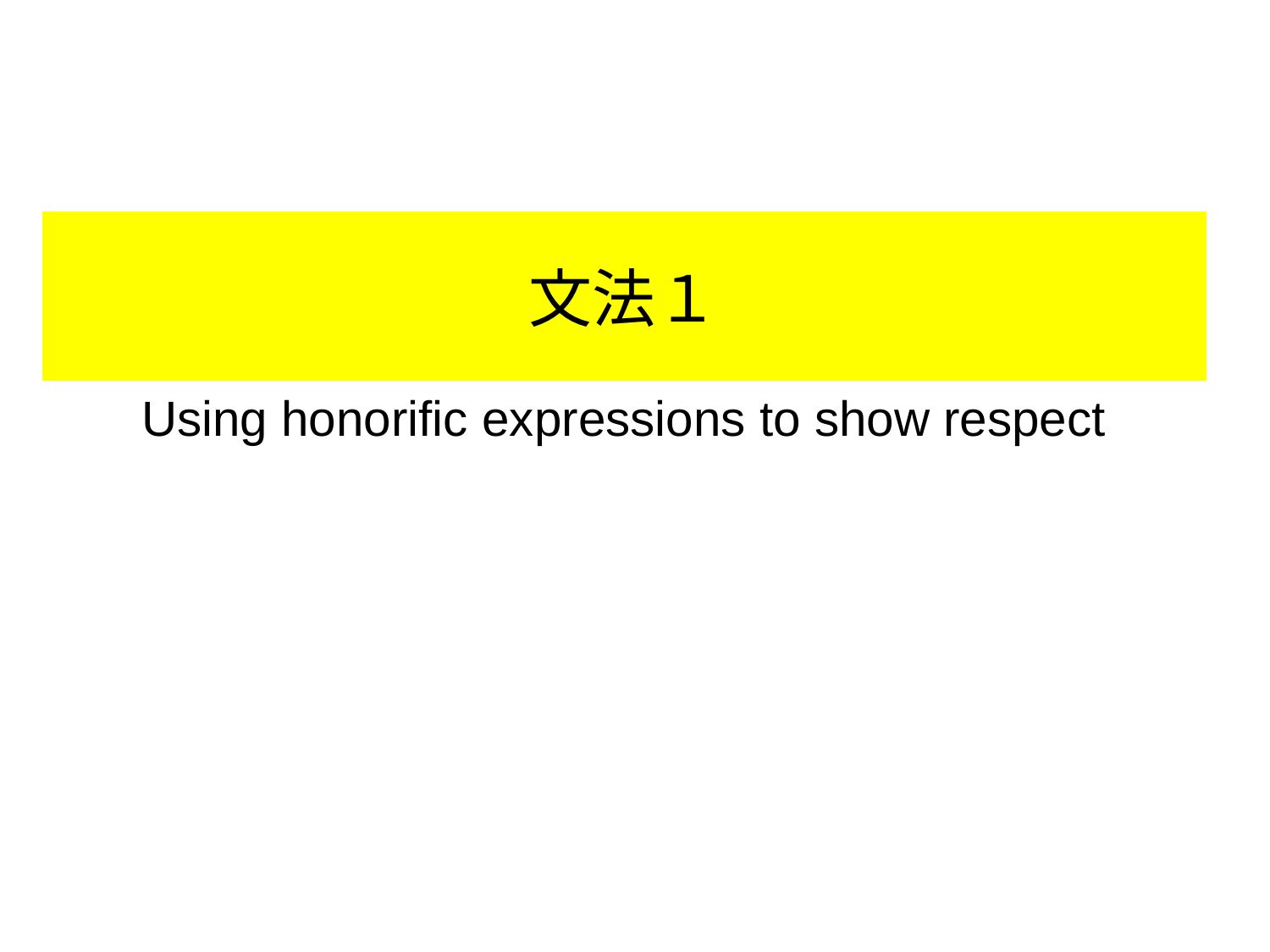

# 文法１
Using honorific expressions to show respect